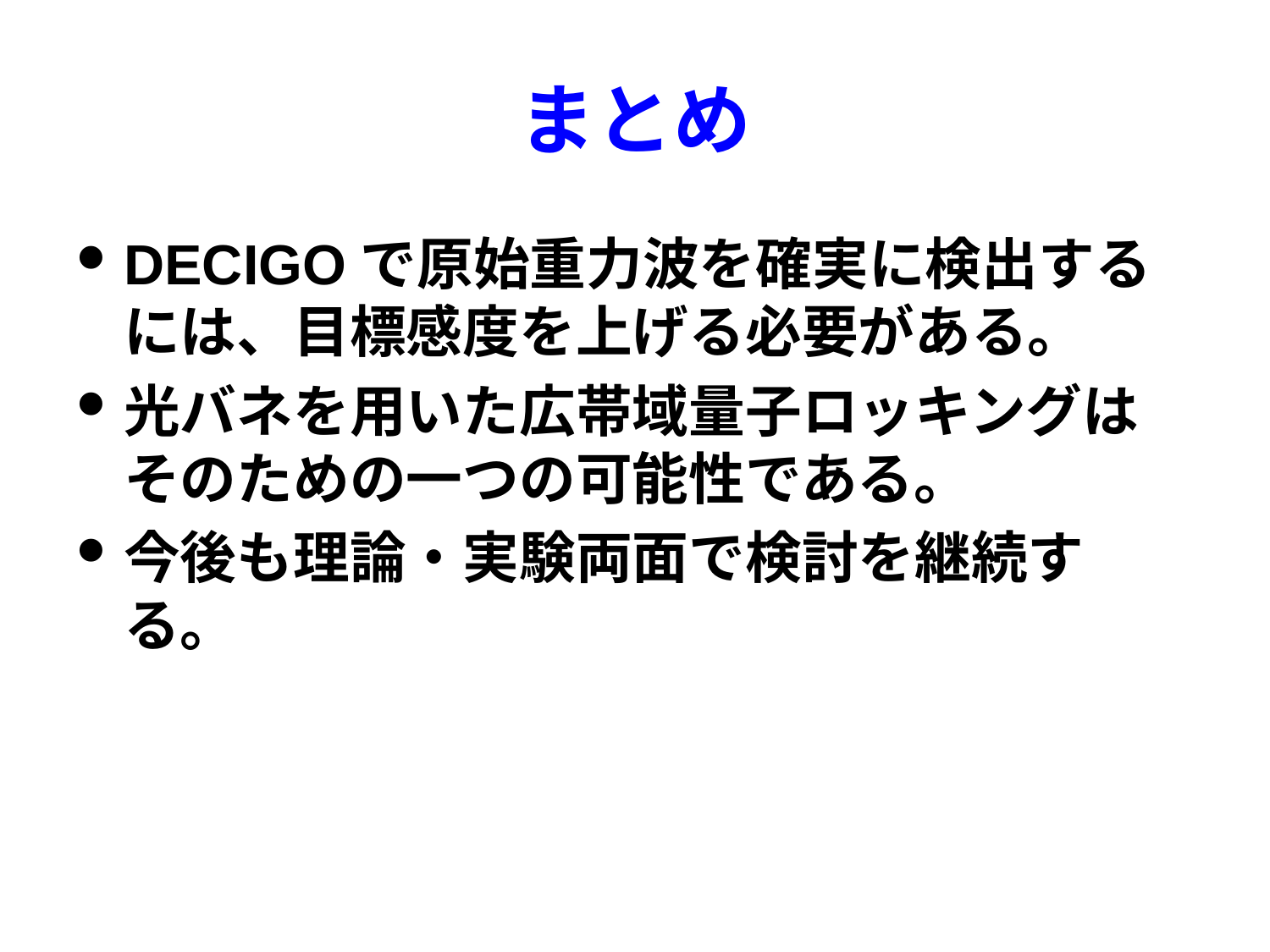

# まとめ
DECIGOで原始重力波を確実に検出するには、目標感度を上げる必要がある。
光バネを用いた広帯域量子ロッキングはそのための一つの可能性である。
今後も理論・実験両面で検討を継続する。